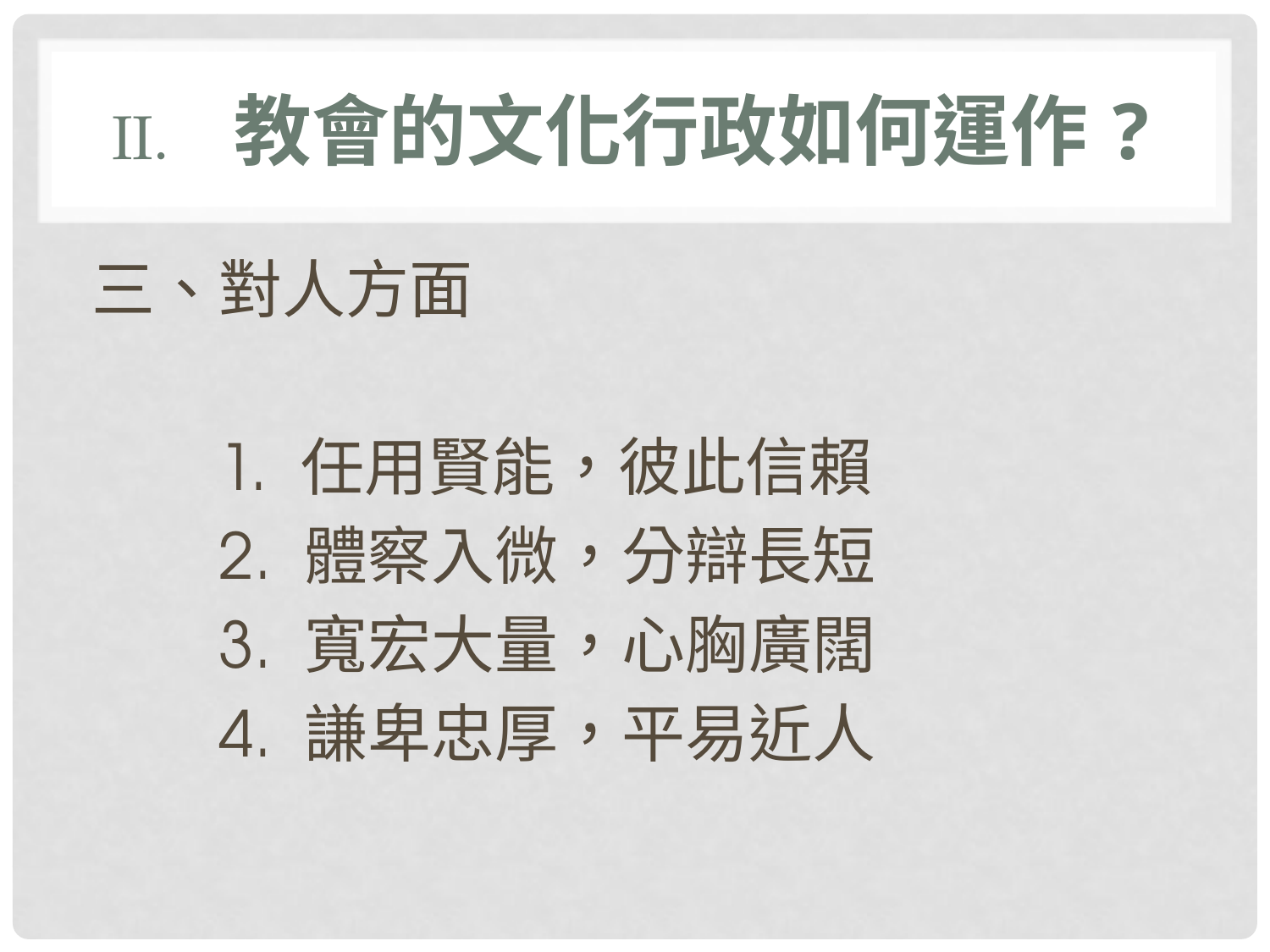

# II. 教會的文化行政如何運作?
三、對人方面

	1. 任用賢能，彼此信賴
	2. 體察入微，分辯長短
	3. 寬宏大量，心胸廣闊
	4. 謙卑忠厚，平易近人